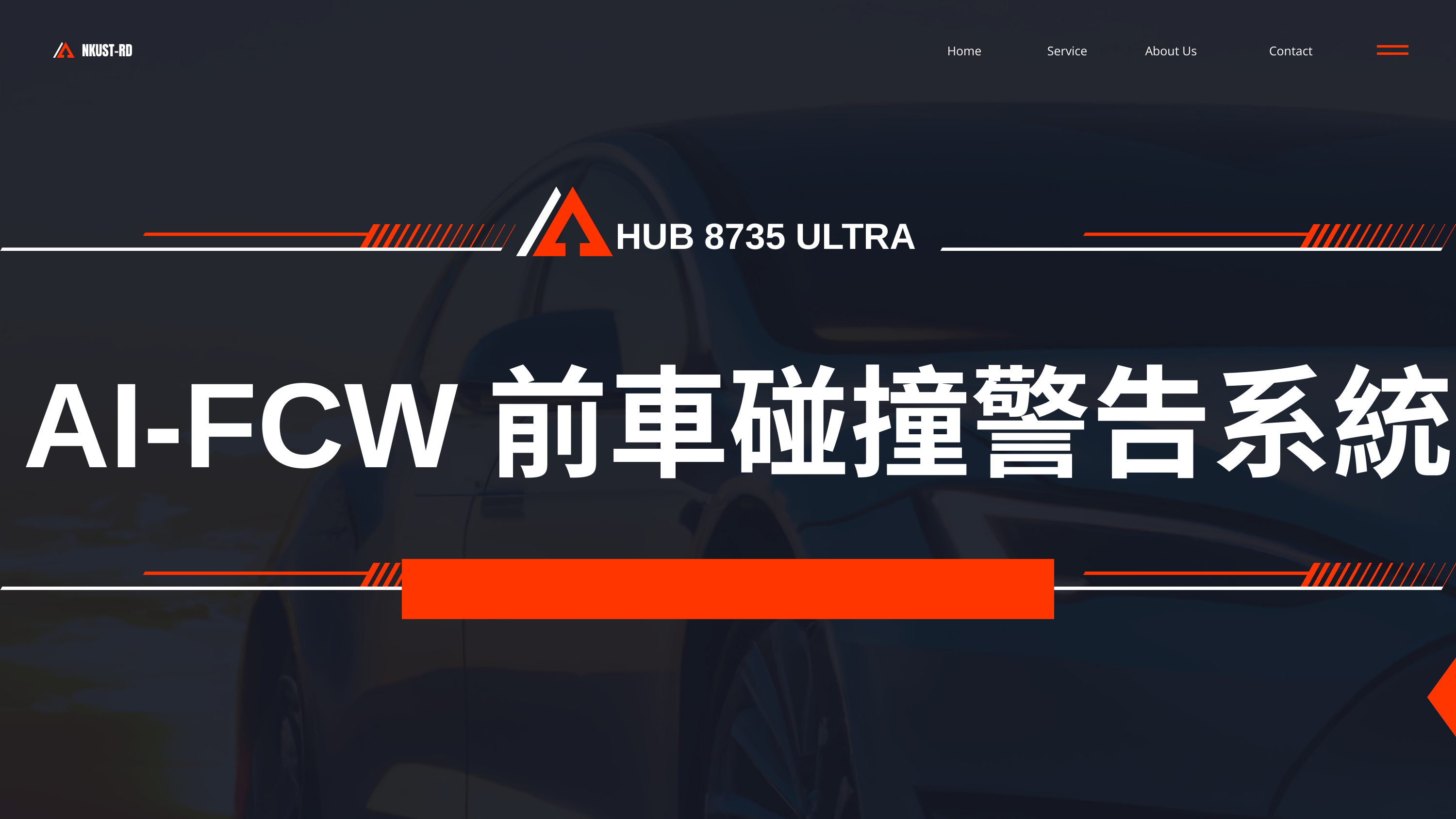

NKUST-RD
Home
Service
About Us
Contact

HUB 8735 ULTRA

AI-FCW前車碰撞警告系統